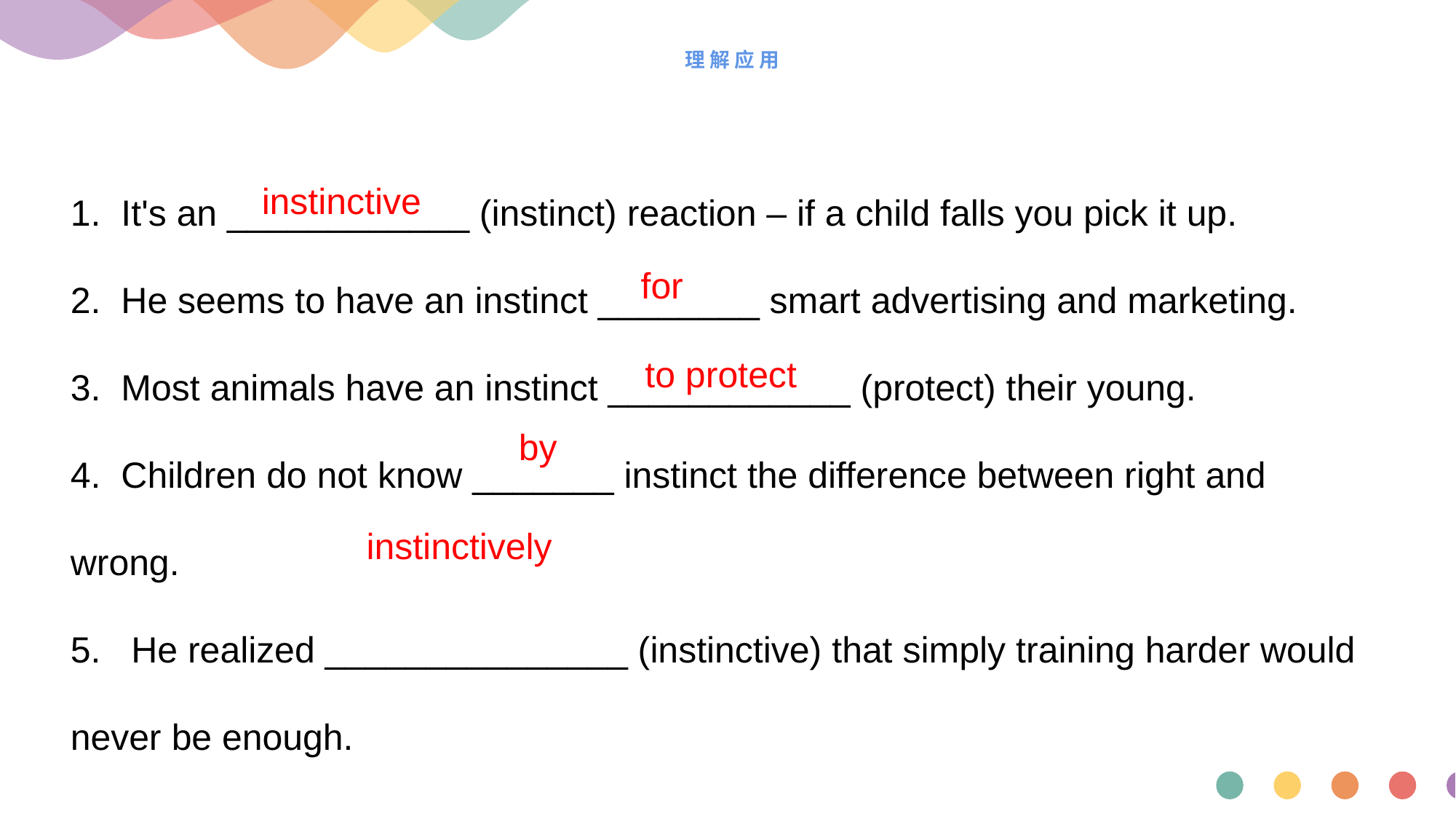

# 理解应用
1.  It's an ____________ (instinct) reaction – if a child falls you pick it up.
2.  He seems to have an instinct ________ smart advertising and marketing.
3.  Most animals have an instinct ____________ (protect) their young.
4.  Children do not know _______ instinct the difference between right and wrong.
5.   He realized _______________ (instinctive) that simply training harder would never be enough.
 instinctive
 for
 to protect
  by
  instinctively